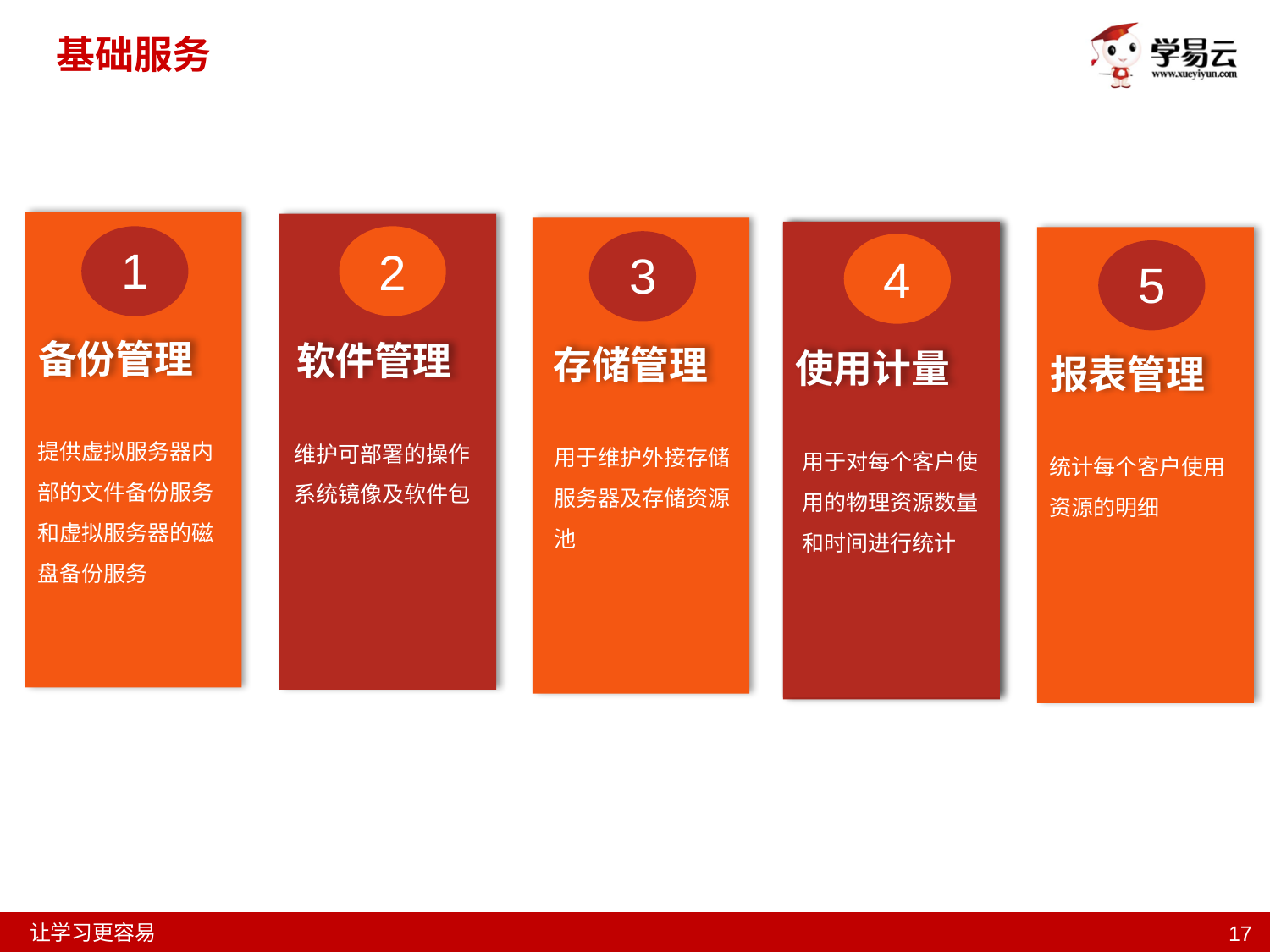

基础服务

1

1

2
3

4
5
备份管理
软件管理
存储管理
使用计量
报表管理
提供虚拟服务器内部的文件备份服务和虚拟服务器的磁盘备份服务
维护可部署的操作系统镜像及软件包
用于维护外接存储服务器及存储资源池
用于对每个客户使用的物理资源数量和时间进行统计
统计每个客户使用资源的明细